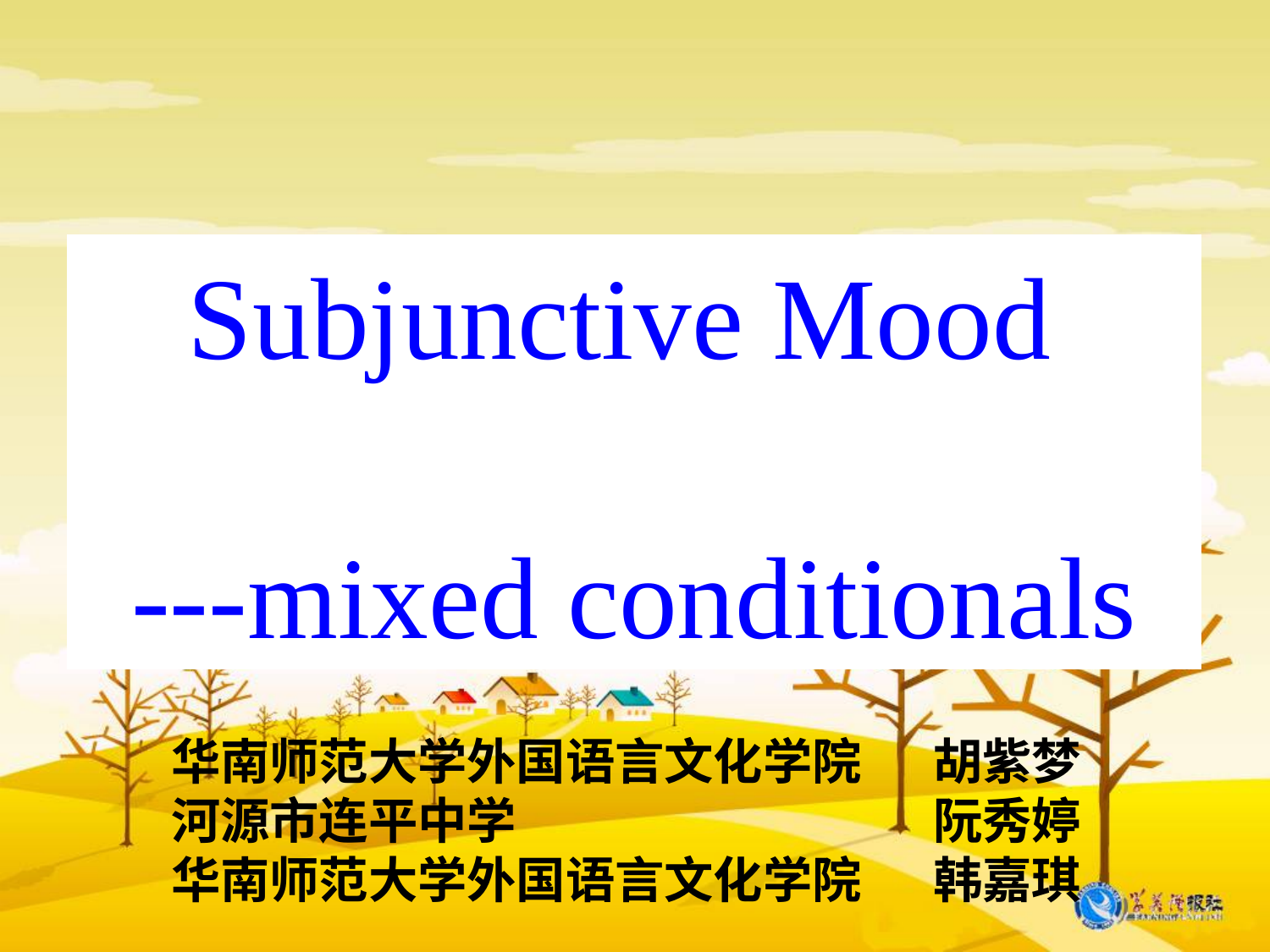

# Subjunctive Mood ---mixed conditionals
华南师范大学外国语言文化学院	胡紫梦
河源市连平中学				阮秀婷
华南师范大学外国语言文化学院	韩嘉琪